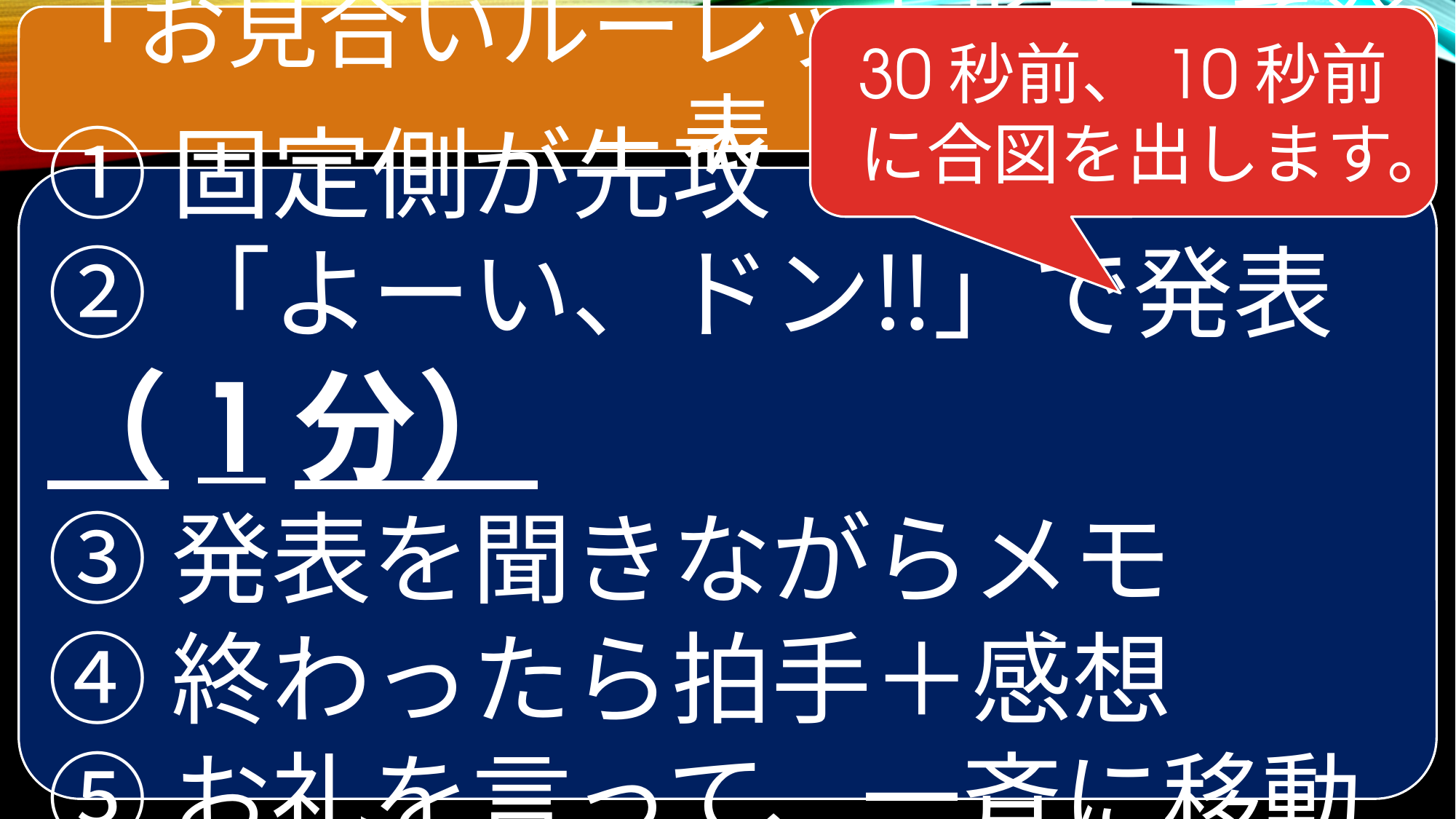

「お見合いルーレット形式」で発表
30秒前、10秒前に合図を出します。
①固定側が先攻
②「よーい、ドン‼」で発表（1分）
③発表を聞きながらメモ
④終わったら拍手＋感想
⑤お礼を言って、一斉に移動